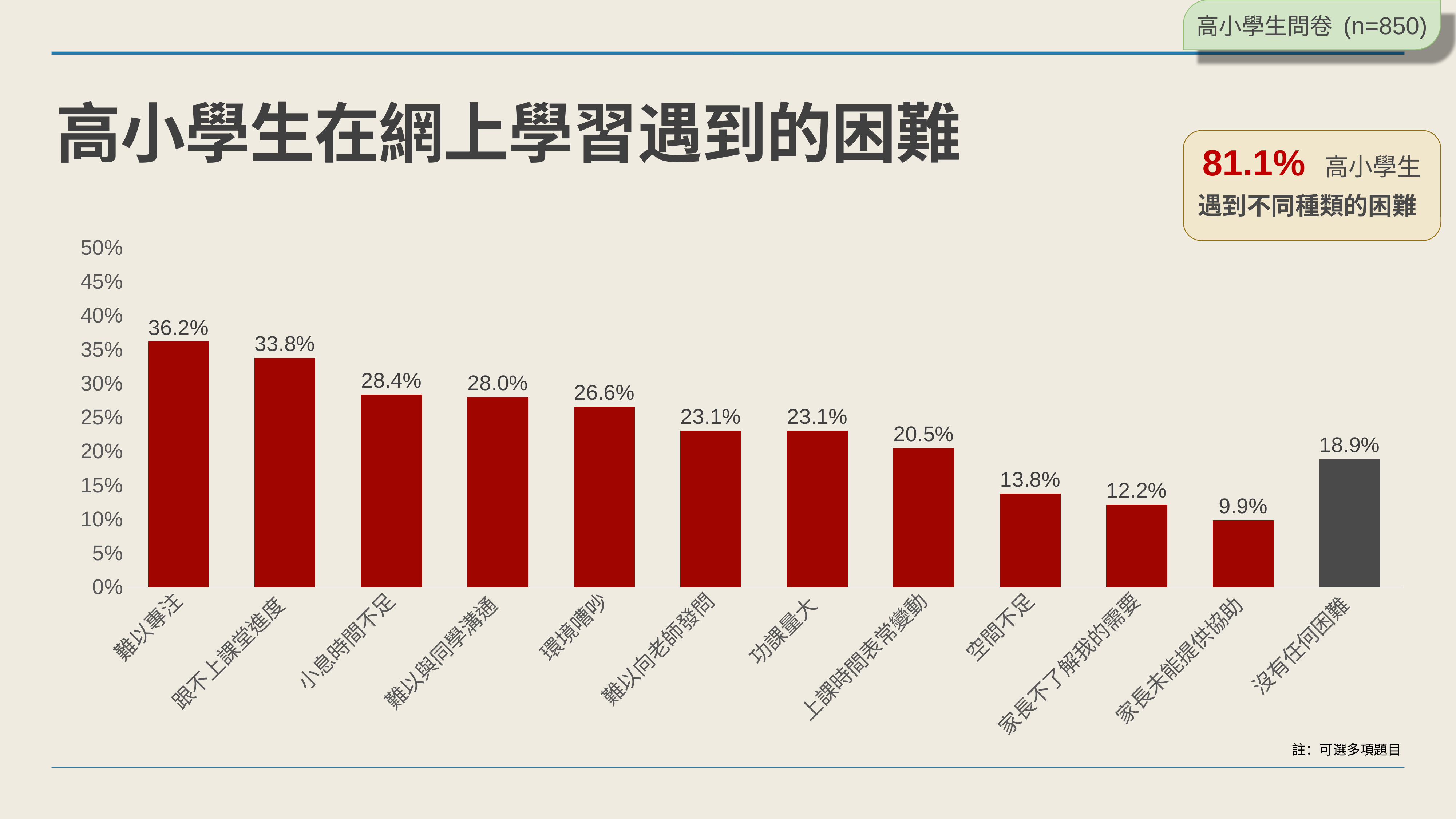

高小學生問卷 (n=850)

# 高小學生在網上學習遇到的困難

81.1% 高小學生
遇到不同種類的困難

### Chart

| Category |
|---|

### Chart

| Category | Series 1 |
|---|---|
| 難以專注 | 0.362 |
| 跟不上課堂進度  | 0.338 |
| 小息時間不足 | 0.284 |
| 難以與同學溝通  | 0.28 |
| 環境嘈吵 | 0.266 |
| 難以向老師發問 | 0.231 |
| 功課量大  | 0.231 |
| 上課時間表常變動 | 0.205 |
| 空間不足 | 0.138 |
| 家長不了解我的需要 | 0.122 |
| 家長未能提供協助  | 0.099 |
| 沒有任何困難  | 0.189 |
註：可選多項題目